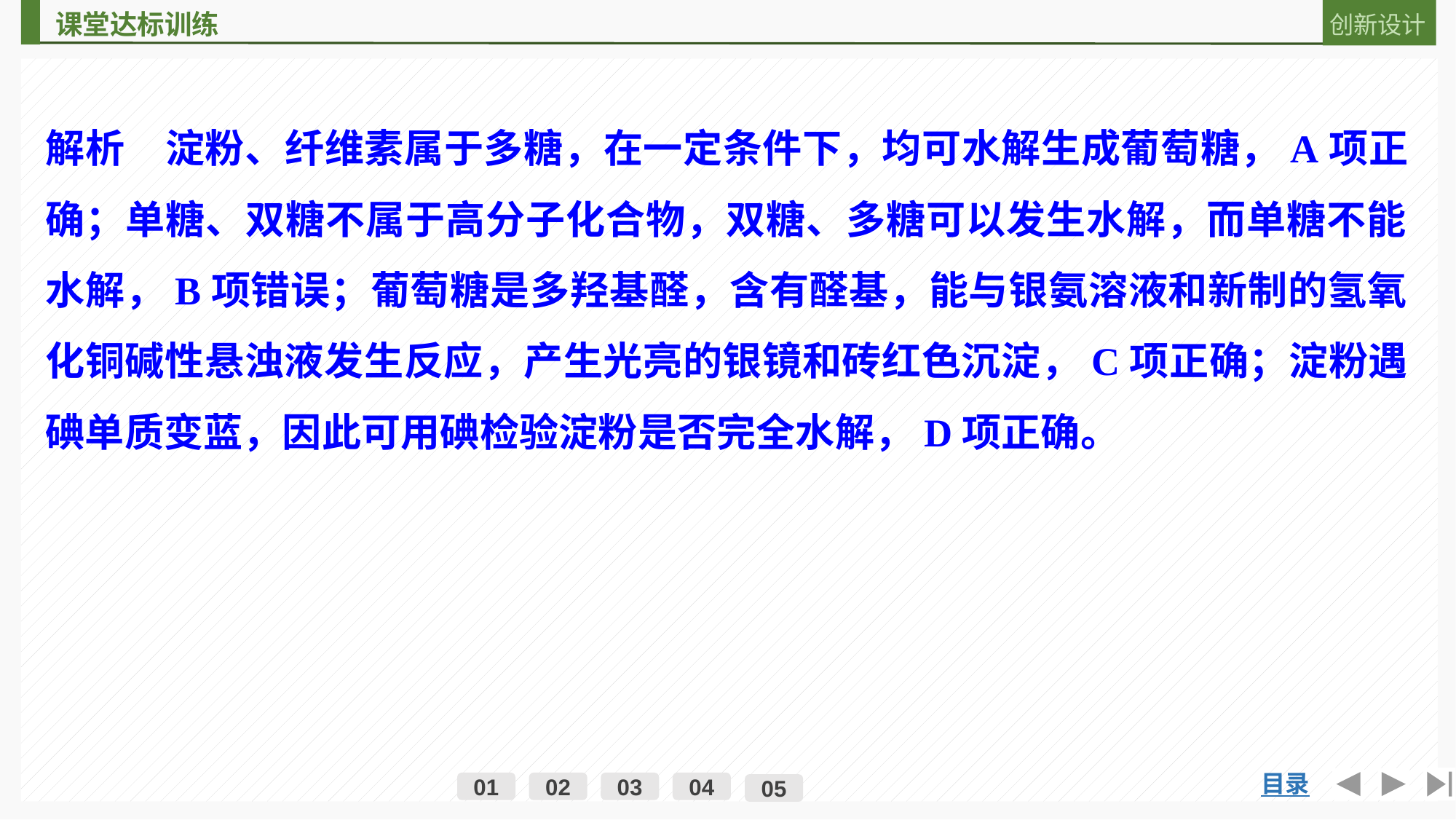

解析　淀粉、纤维素属于多糖，在一定条件下，均可水解生成葡萄糖，A项正确；单糖、双糖不属于高分子化合物，双糖、多糖可以发生水解，而单糖不能水解，B项错误；葡萄糖是多羟基醛，含有醛基，能与银氨溶液和新制的氢氧化铜碱性悬浊液发生反应，产生光亮的银镜和砖红色沉淀，C项正确；淀粉遇碘单质变蓝，因此可用碘检验淀粉是否完全水解，D项正确。